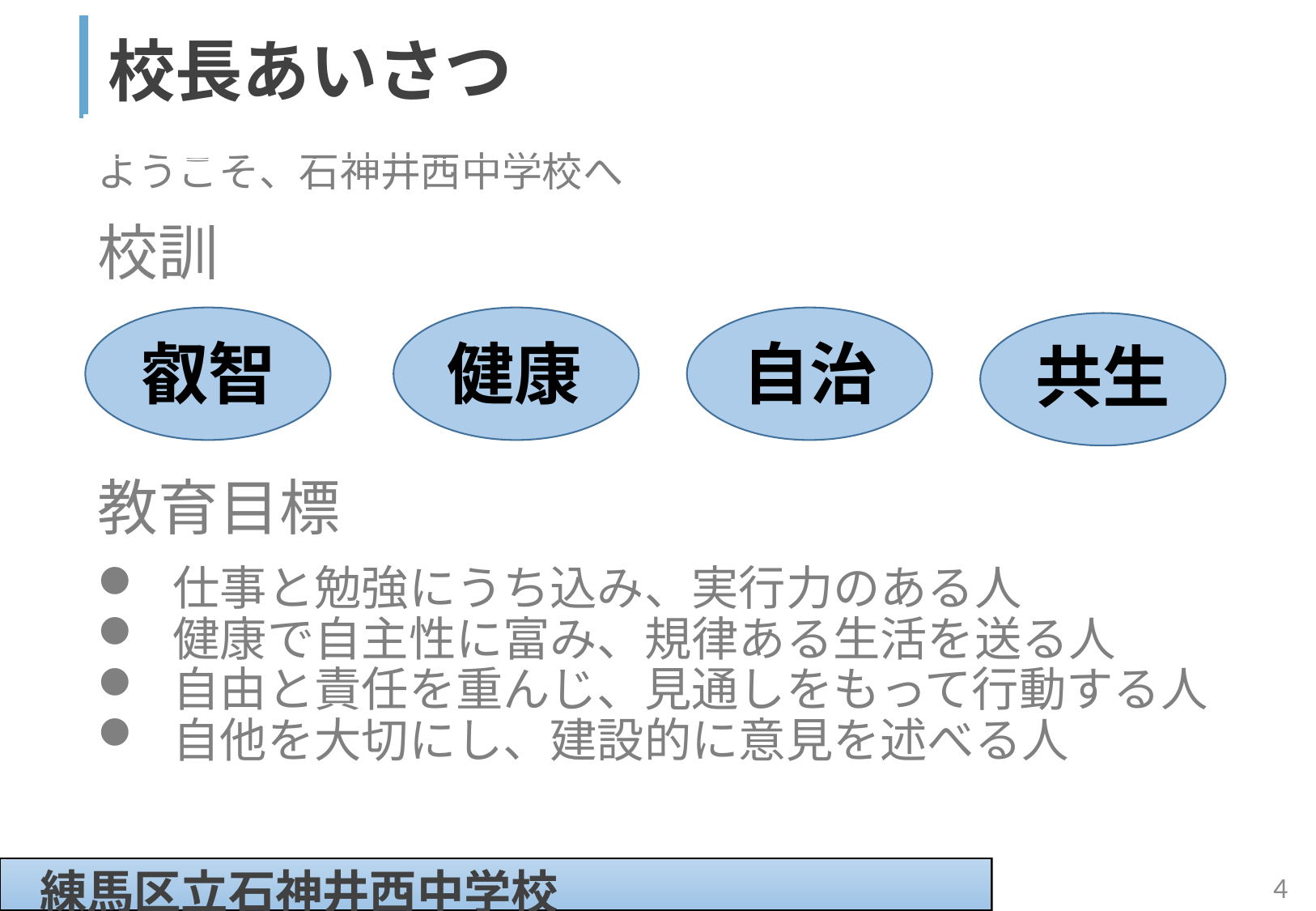

| 校長あいさつ |
| --- |
|  |
ようこそ、石神井西中学校へ
校訓

叡智
健康
自治
共生
教育目標
仕事と勉強にうち込み、実行力のある人
健康で自主性に富み、規律ある生活を送る人
自由と責任を重んじ、見通しをもって行動する人
自他を大切にし、建設的に意見を述べる人
4